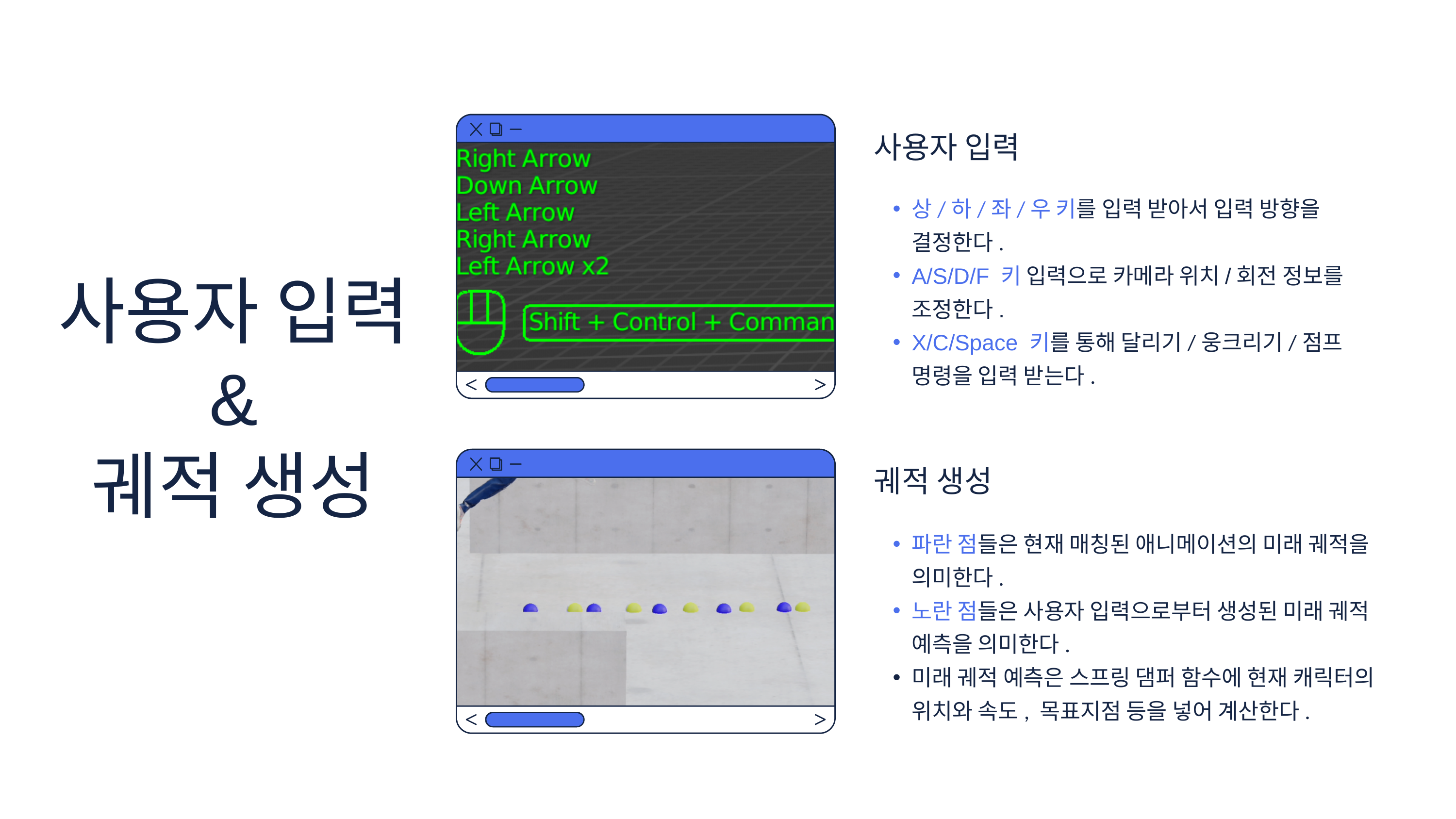

사용자 입력
상/하/좌/우 키를 입력 받아서 입력 방향을 결정한다.
A/S/D/F 키 입력으로 카메라 위치/회전 정보를 조정한다.
X/C/Space 키를 통해 달리기/웅크리기/점프 명령을 입력 받는다.

사용자 입력
&
궤적 생성

궤적 생성
파란 점들은 현재 매칭된 애니메이션의 미래 궤적을 의미한다.
노란 점들은 사용자 입력으로부터 생성된 미래 궤적 예측을 의미한다.
미래 궤적 예측은 스프링 댐퍼 함수에 현재 캐릭터의 위치와 속도, 목표지점 등을 넣어 계산한다.